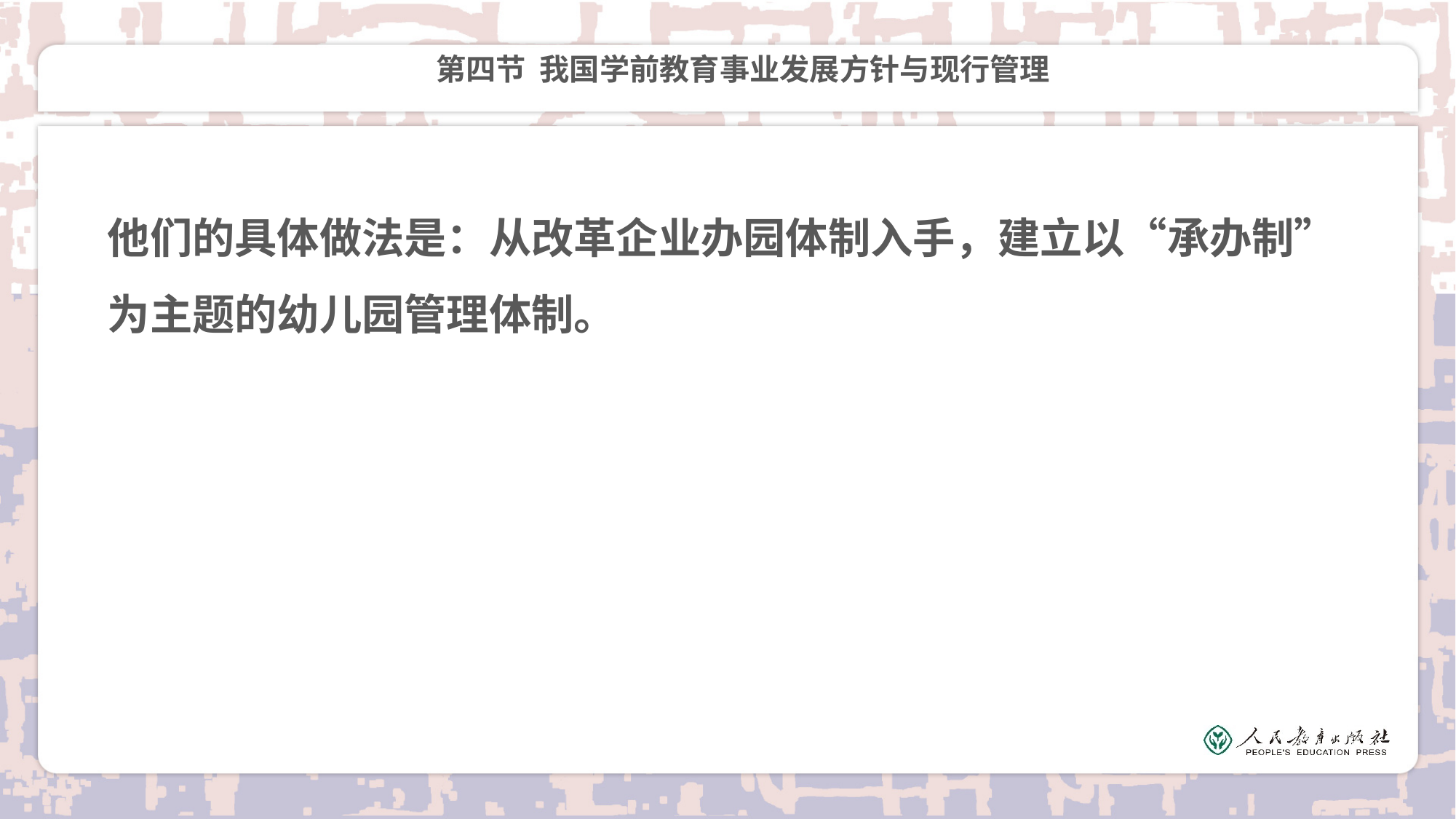

# 第四节  我国学前教育事业发展方针与现行管理
他们的具体做法是：从改革企业办园体制入手，建立以“承办制”为主题的幼儿园管理体制。